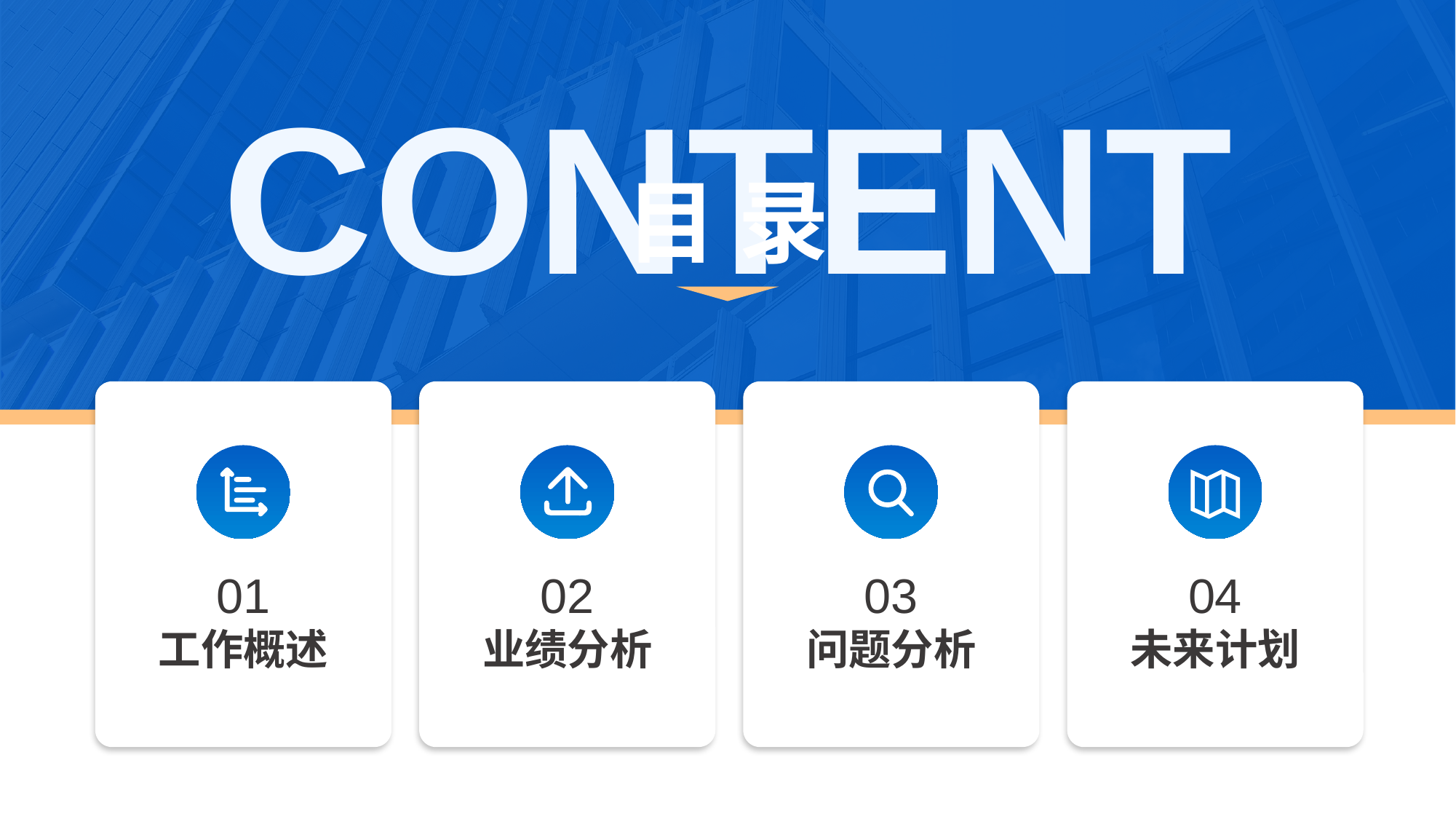

目 录

01
02
03
04
工作概述
业绩分析
问题分析
未来计划